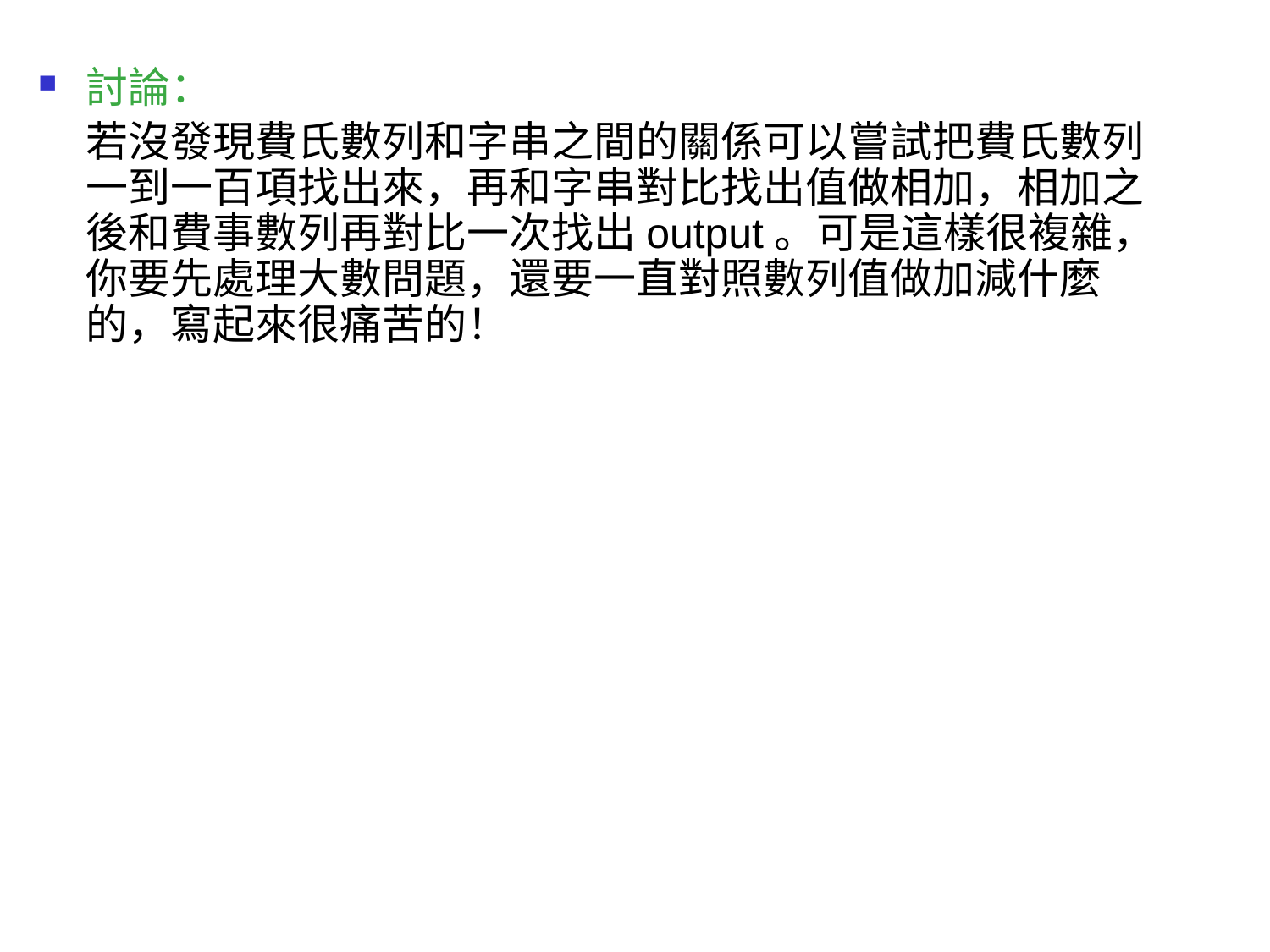

討論：
	若沒發現費氏數列和字串之間的關係可以嘗試把費氏數列一到一百項找出來，再和字串對比找出值做相加，相加之後和費事數列再對比一次找出output。可是這樣很複雜，你要先處理大數問題，還要一直對照數列值做加減什麼的，寫起來很痛苦的！
6